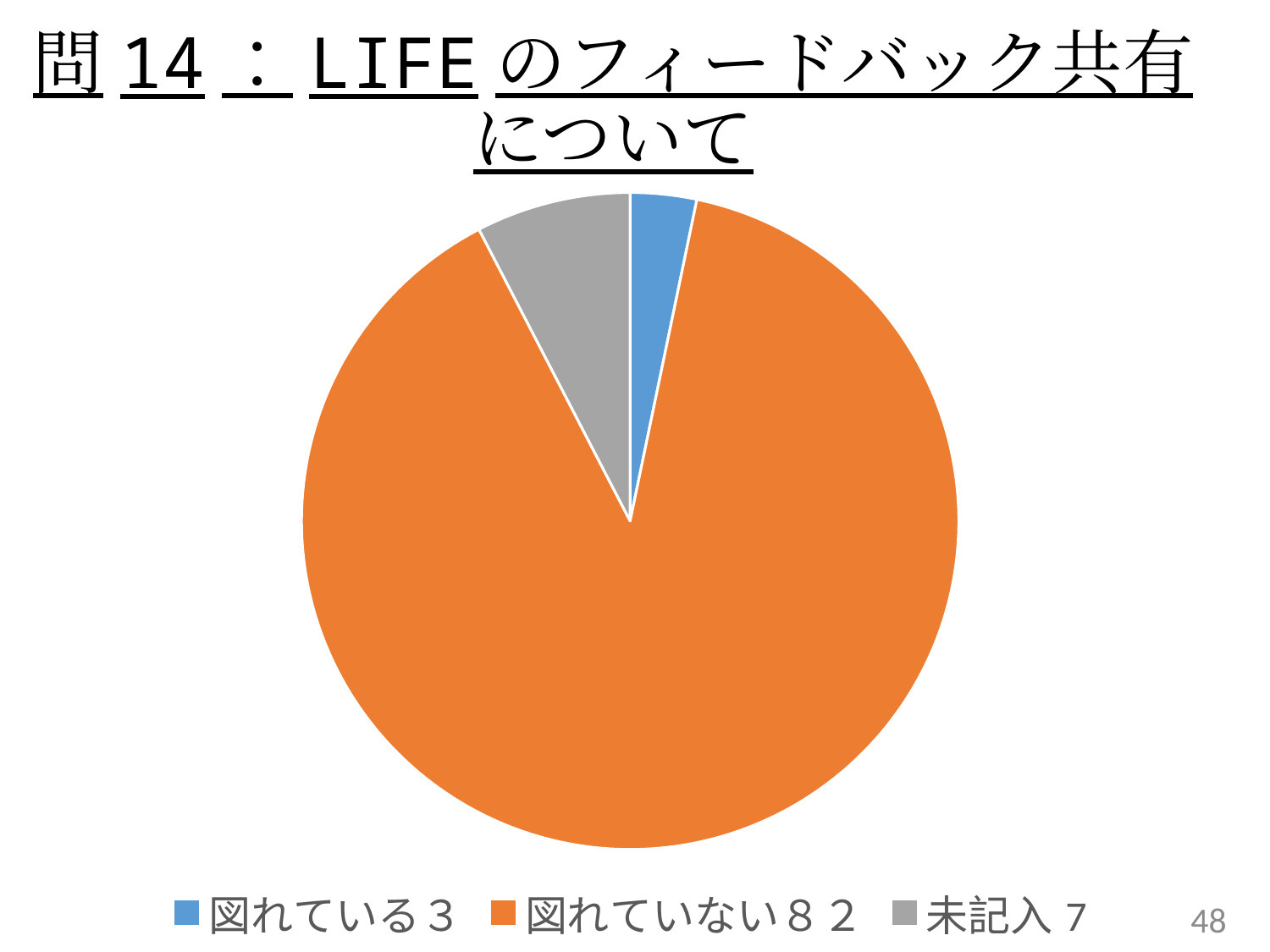

# 問14：LIFEのフィードバック共有 について

### Chart

| Category |  |
|---|---|
| 図れている３ | 3.0 |
| 図れていない８２ | 82.0 |
| 未記入7 | 7.0 |
48